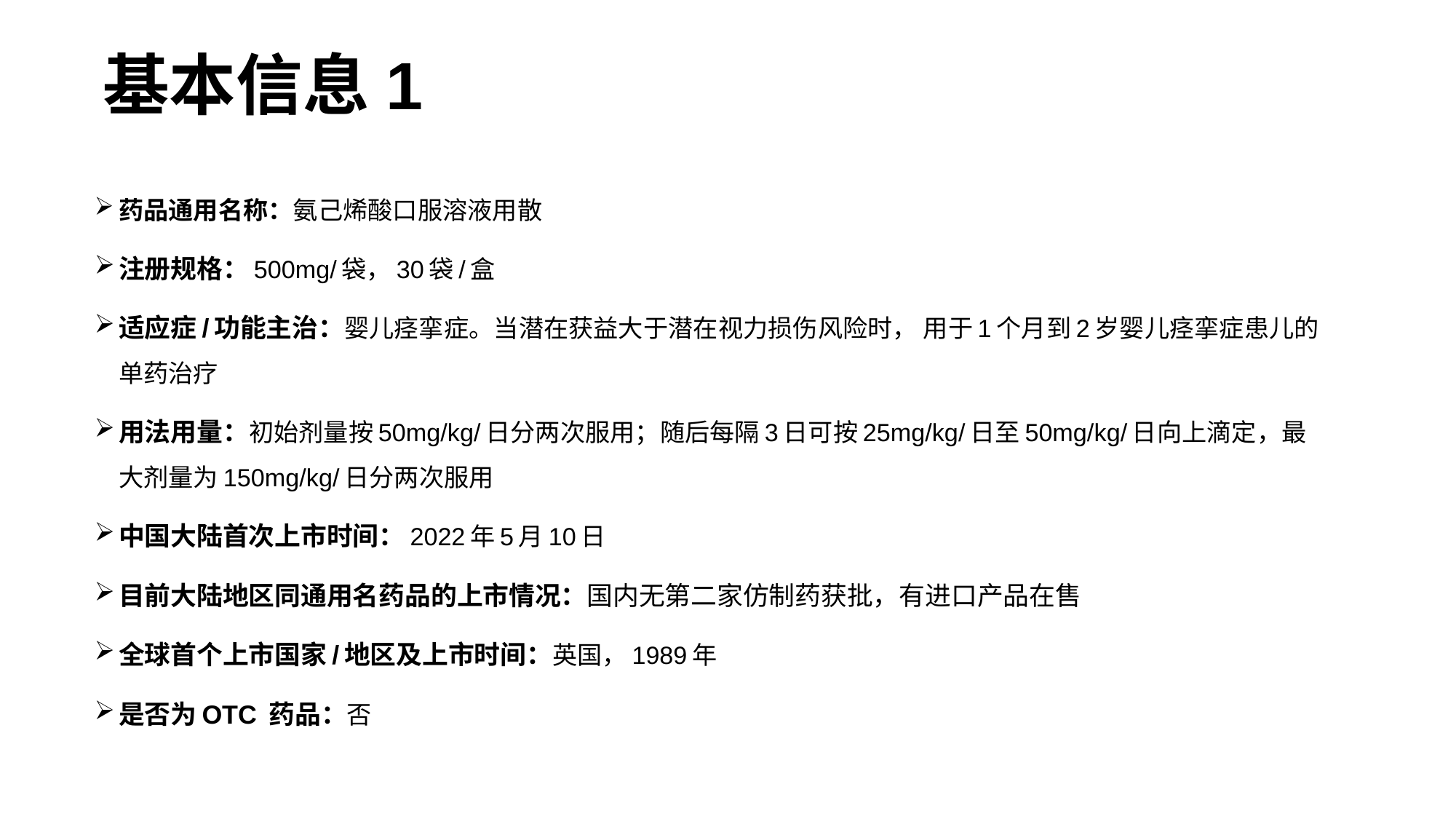

# 基本信息1
药品通用名称：氨己烯酸口服溶液用散
注册规格：500mg/袋，30袋/盒
适应症/功能主治：婴儿痉挛症。当潜在获益大于潜在视力损伤风险时， 用于1个月到2岁婴儿痉挛症患儿的单药治疗
用法用量：初始剂量按50mg/kg/日分两次服用；随后每隔3日可按25mg/kg/日至50mg/kg/日向上滴定，最大剂量为150mg/kg/日分两次服用
中国大陆首次上市时间：2022年5月10日
目前大陆地区同通用名药品的上市情况：国内无第二家仿制药获批，有进口产品在售
全球首个上市国家/地区及上市时间：英国，1989年
是否为OTC 药品：否